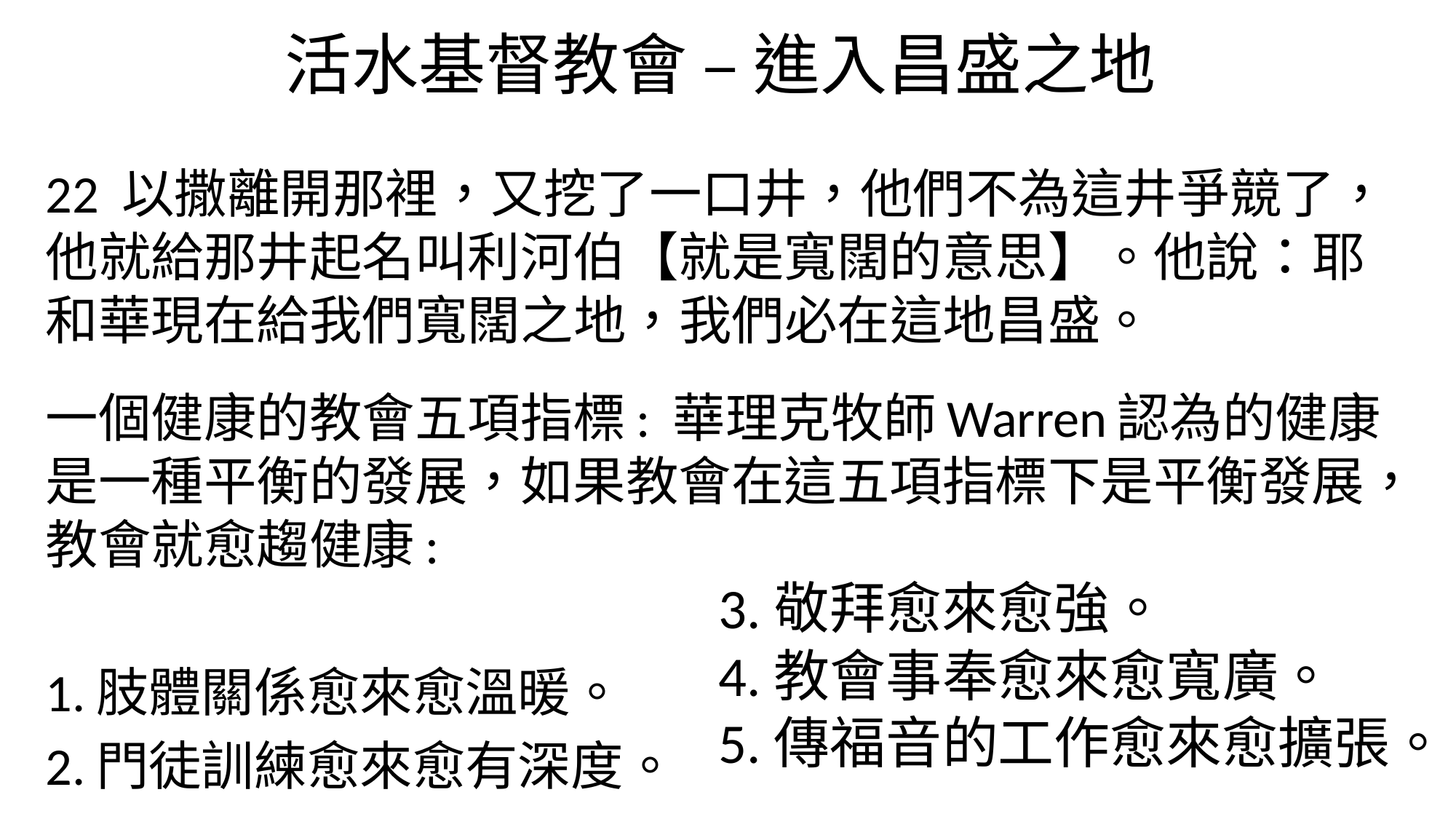

# 活水基督教會 – 進入昌盛之地
22 以撒離開那裡，又挖了一口井，他們不為這井爭競了，他就給那井起名叫利河伯【就是寬闊的意思】。他說：耶和華現在給我們寬闊之地，我們必在這地昌盛。

一個健康的教會五項指標: 華理克牧師Warren認為的健康是一種平衡的發展，如果教會在這五項指標下是平衡發展，教會就愈趨健康:

1.肢體關係愈來愈溫暖。
2.門徒訓練愈來愈有深度。

3.敬拜愈來愈強。
4.教會事奉愈來愈寬廣。
5.傳福音的工作愈來愈擴張。